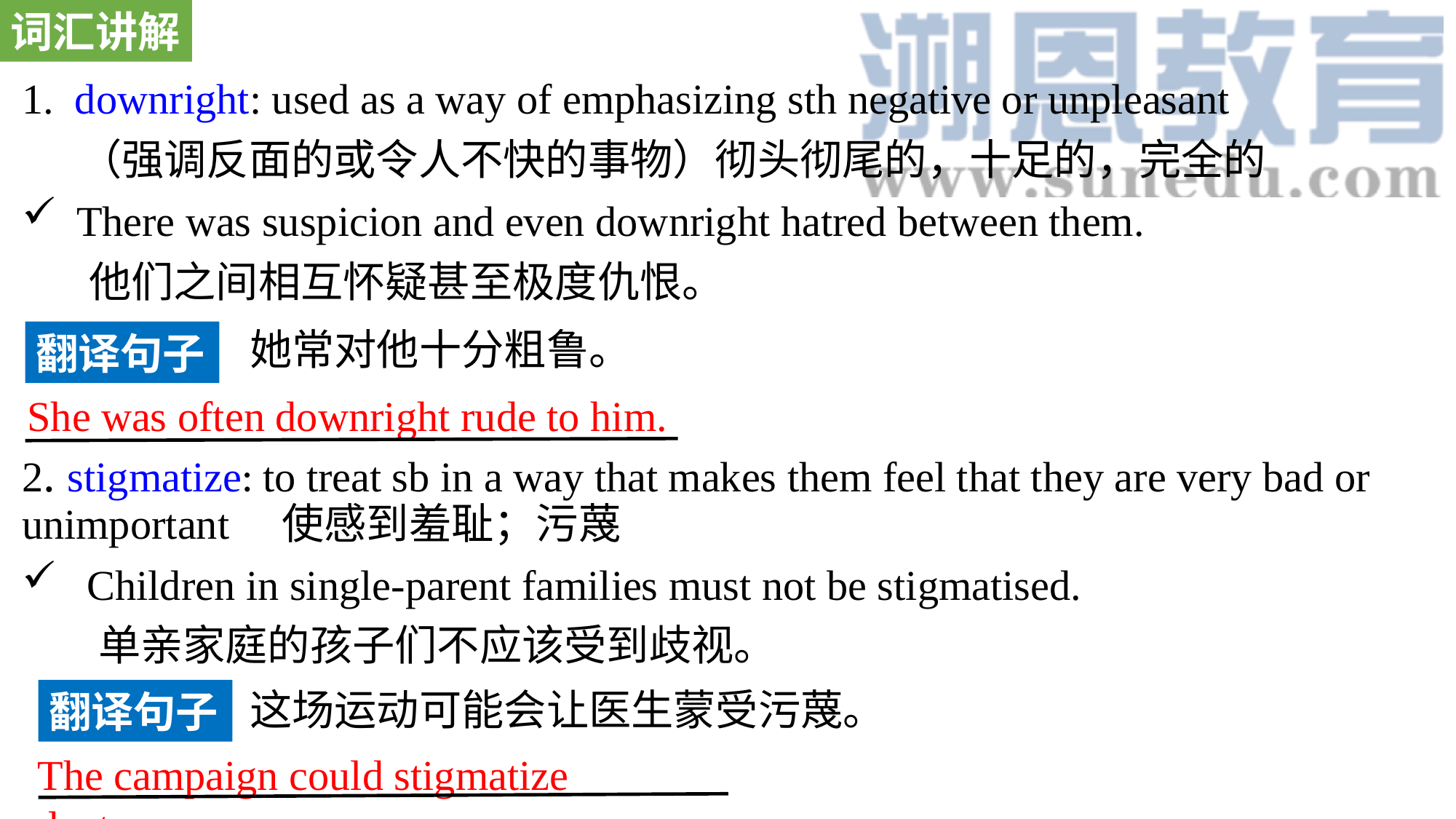

词汇讲解
1.  downright: used as a way of emphasizing sth negative or unpleasant
     （强调反面的或令人不快的事物）彻头彻尾的，十足的，完全的
There was suspicion and even downright hatred between them.
      他们之间相互怀疑甚至极度仇恨。

2. stigmatize: to treat sb in a way that makes them feel that they are very bad or unimportant    使感到羞耻；污蔑
 Children in single-parent families must not be stigmatised.
       单亲家庭的孩子们不应该受到歧视。
她常对他十分粗鲁。
翻译句子
She was often downright rude to him.
这场运动可能会让医生蒙受污蔑。
翻译句子
The campaign could stigmatize doctors.